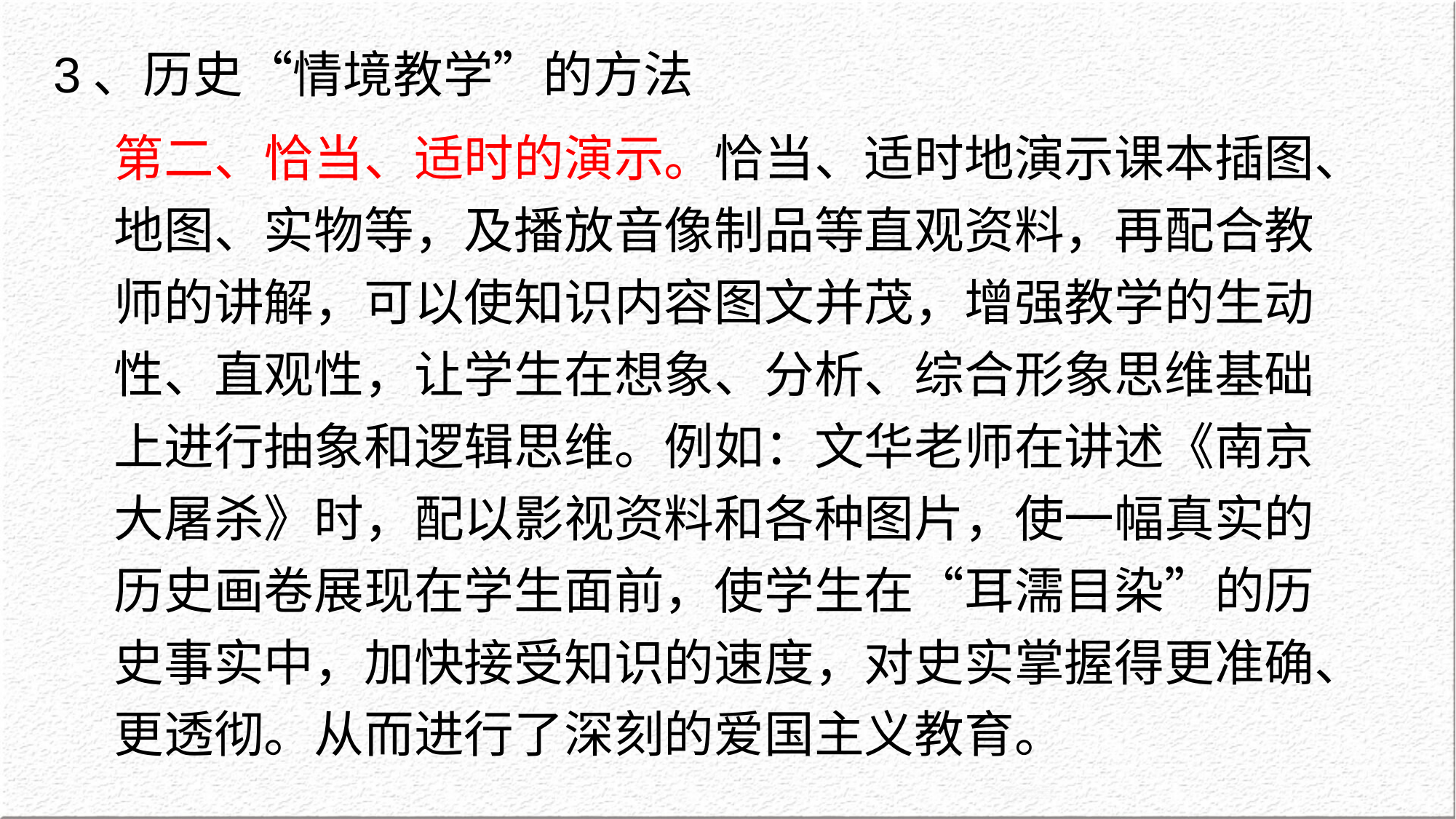

3、历史“情境教学”的方法
第二、恰当、适时的演示。恰当、适时地演示课本插图、地图、实物等，及播放音像制品等直观资料，再配合教师的讲解，可以使知识内容图文并茂，增强教学的生动性、直观性，让学生在想象、分析、综合形象思维基础上进行抽象和逻辑思维。例如：文华老师在讲述《南京大屠杀》时，配以影视资料和各种图片，使一幅真实的历史画卷展现在学生面前，使学生在“耳濡目染”的历史事实中，加快接受知识的速度，对史实掌握得更准确、更透彻。从而进行了深刻的爱国主义教育。